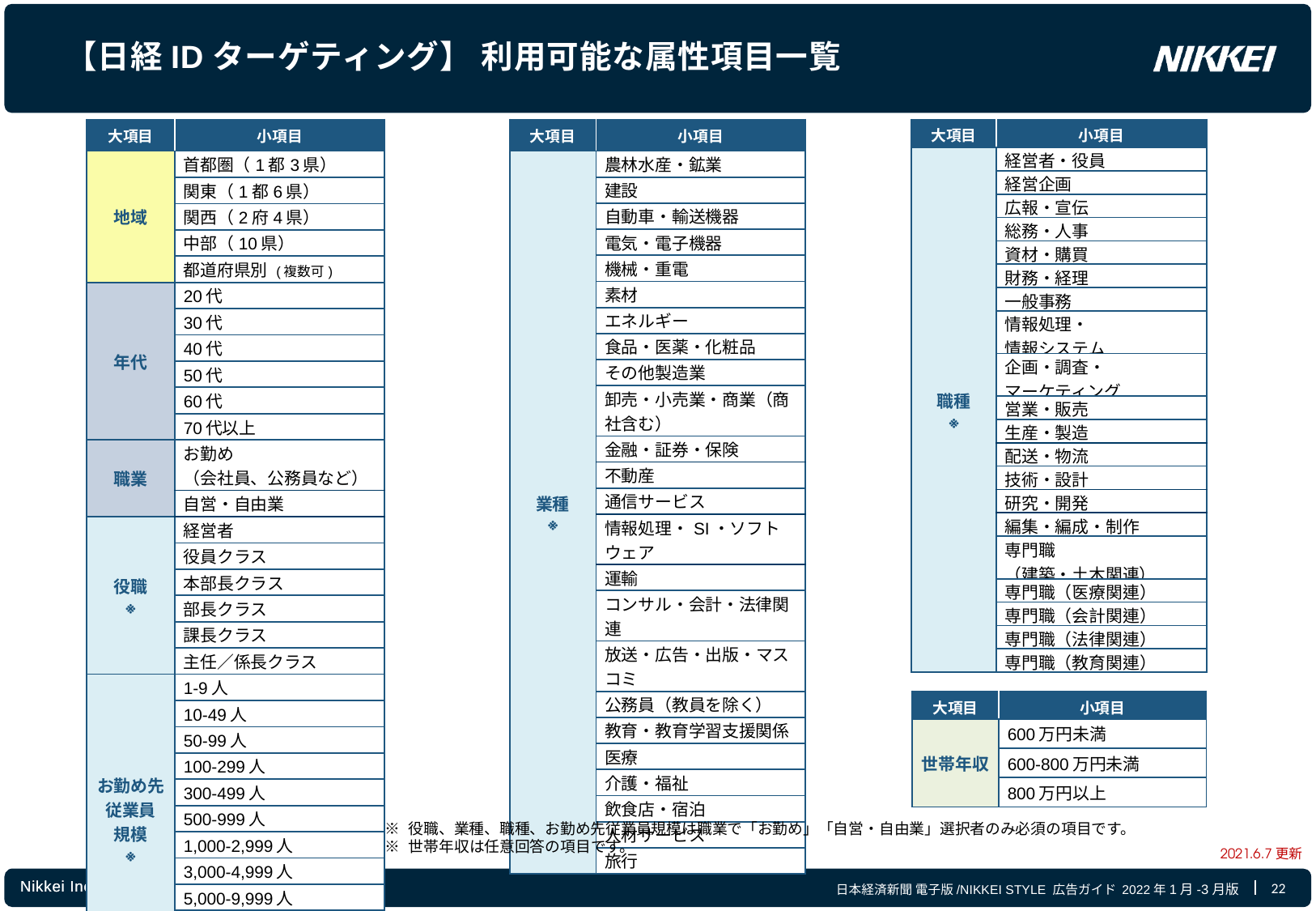

# 【日経IDターゲティング】 利用可能な属性項目一覧
| 大項目 | 小項目 |
| --- | --- |
| 地域 | 首都圏（1都3県） |
|  | 関東（1都6県） |
|  | 関西（2府4県） |
|  | 中部（10県） |
|  | 都道府県別 (複数可) |
| 年代 | 20代 |
|  | 30代 |
|  | 40代 |
|  | 50代 |
|  | 60代 |
|  | 70代以上 |
| 職業 | お勤め （会社員、公務員など） |
|  | 自営・自由業 |
| 役職 ※ | 経営者 |
|  | 役員クラス |
|  | 本部長クラス |
|  | 部長クラス |
|  | 課長クラス |
|  | 主任／係長クラス |
| お勤め先 従業員 規模 ※ | 1-9人 |
|  | 10-49人 |
|  | 50-99人 |
|  | 100-299人 |
|  | 300-499人 |
|  | 500-999人 |
|  | 1,000-2,999人 |
|  | 3,000-4,999人 |
|  | 5,000-9,999人 |
|  | 10,000-19,999人 |
|  | 20,000人以上 |
| 大項目 | 小項目 |
| --- | --- |
| 業種 ※ | 農林水産・鉱業 |
|  | 建設 |
|  | 自動車・輸送機器 |
|  | 電気・電子機器 |
|  | 機械・重電 |
|  | 素材 |
|  | エネルギー |
|  | 食品・医薬・化粧品 |
|  | その他製造業 |
|  | 卸売・小売業・商業（商社含む） |
|  | 金融・証券・保険 |
|  | 不動産 |
|  | 通信サービス |
|  | 情報処理・SI・ソフトウェア |
|  | 運輸 |
|  | コンサル・会計・法律関連 |
|  | 放送・広告・出版・マスコミ |
|  | 公務員（教員を除く） |
|  | 教育・教育学習支援関係 |
|  | 医療 |
|  | 介護・福祉 |
|  | 飲食店・宿泊 |
|  | 人材サービス |
|  | 旅行 |
| 大項目 | 小項目 |
| --- | --- |
| 職種 ※ | 経営者・役員 |
|  | 経営企画 |
|  | 広報・宣伝 |
|  | 総務・人事 |
|  | 資材・購買 |
|  | 財務・経理 |
|  | 一般事務 |
|  | 情報処理・ 情報システム |
|  | 企画・調査・ マーケティング |
|  | 営業・販売 |
|  | 生産・製造 |
|  | 配送・物流 |
|  | 技術・設計 |
|  | 研究・開発 |
|  | 編集・編成・制作 |
|  | 専門職 （建築・土木関連） |
|  | 専門職（医療関連） |
|  | 専門職（会計関連） |
|  | 専門職（法律関連） |
|  | 専門職（教育関連） |
| 大項目 | 小項目 |
| --- | --- |
| 世帯年収 | 600万円未満 |
|  | 600-800万円未満 |
|  | 800万円以上 |
※	役職、業種、職種、お勤め先従業員規模は職業で「お勤め」「自営・自由業」選択者のみ必須の項目です。
※	世帯年収は任意回答の項目です。
2021.6.7更新